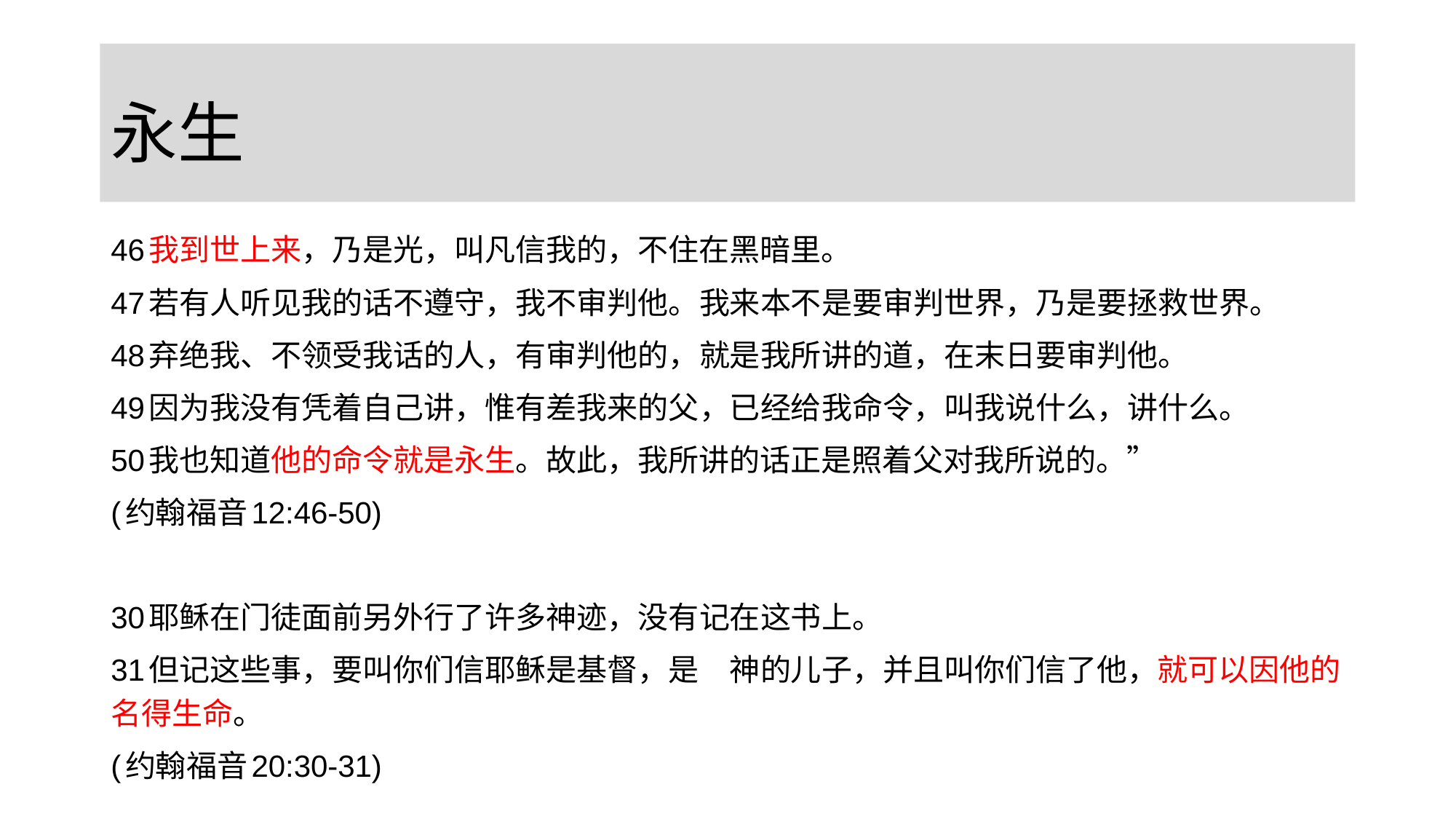

# 永生
46我到世上来，乃是光，叫凡信我的，不住在黑暗里。
47若有人听见我的话不遵守，我不审判他。我来本不是要审判世界，乃是要拯救世界。
48弃绝我、不领受我话的人，有审判他的，就是我所讲的道，在末日要审判他。
49因为我没有凭着自己讲，惟有差我来的父，已经给我命令，叫我说什么，讲什么。
50我也知道他的命令就是永生。故此，我所讲的话正是照着父对我所说的。”
(约翰福音12:46-50)

30耶稣在门徒面前另外行了许多神迹，没有记在这书上。
31但记这些事，要叫你们信耶稣是基督，是　神的儿子，并且叫你们信了他，就可以因他的名得生命。
(约翰福音20:30-31)